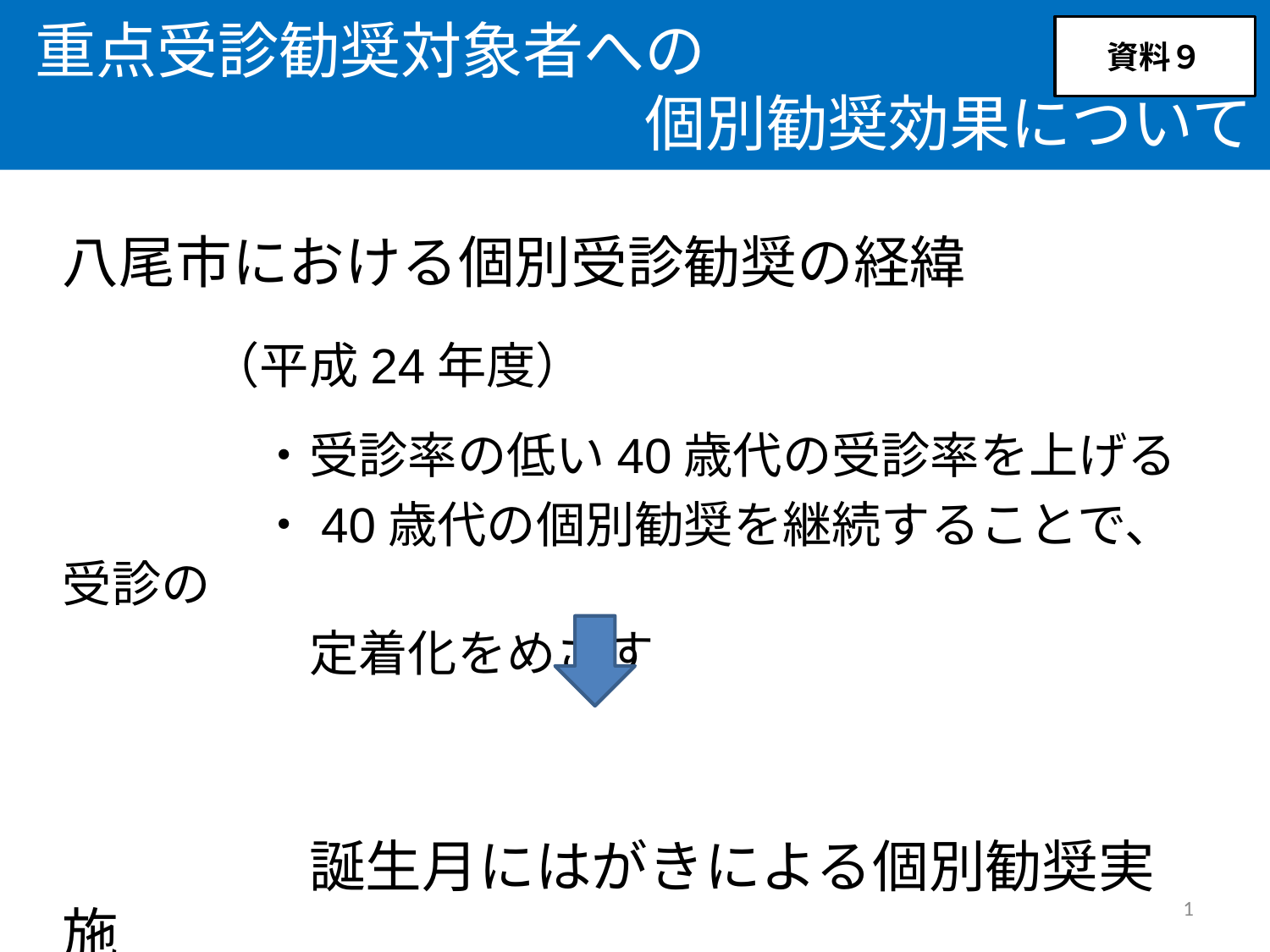

# 重点受診勧奨対象者への 　　　　　　　　　　個別勧奨効果について
資料９
八尾市における個別受診勧奨の経緯
　　　（平成24年度）
　　　　・受診率の低い40歳代の受診率を上げる
　　　　・40歳代の個別勧奨を継続することで、受診の
　　　　　定着化をめざす

　　　　　誕生月にはがきによる個別勧奨実施

1